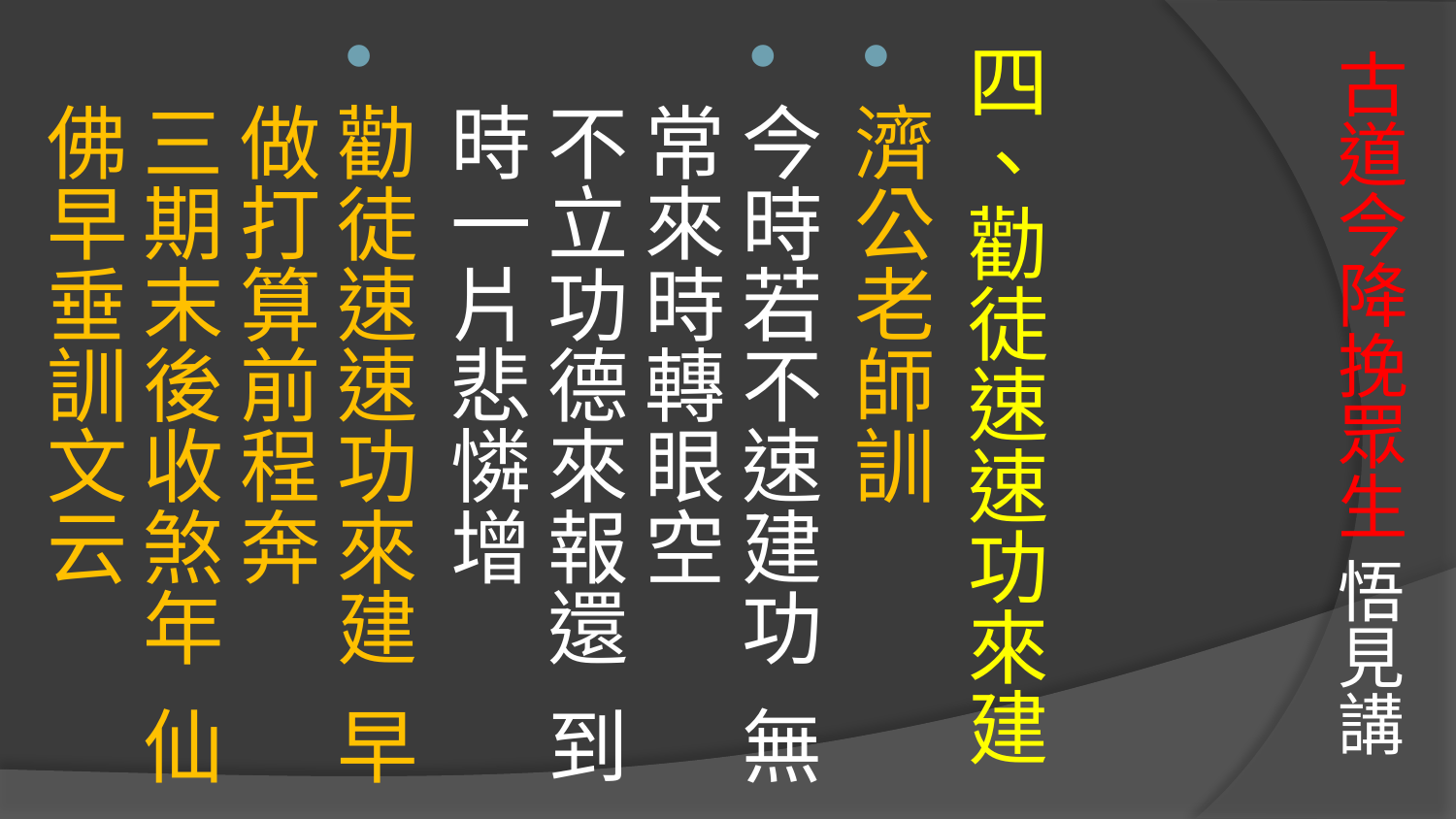

# 古道今降挽眾生 悟見講
四、勸徒速速功來建
濟公老師訓
今時若不速建功  無常來時轉眼空
不立功德來報還  到時一片悲憐增
勸徒速速功來建  早做打算前程奔
三期末後收煞年  仙佛早垂訓文云